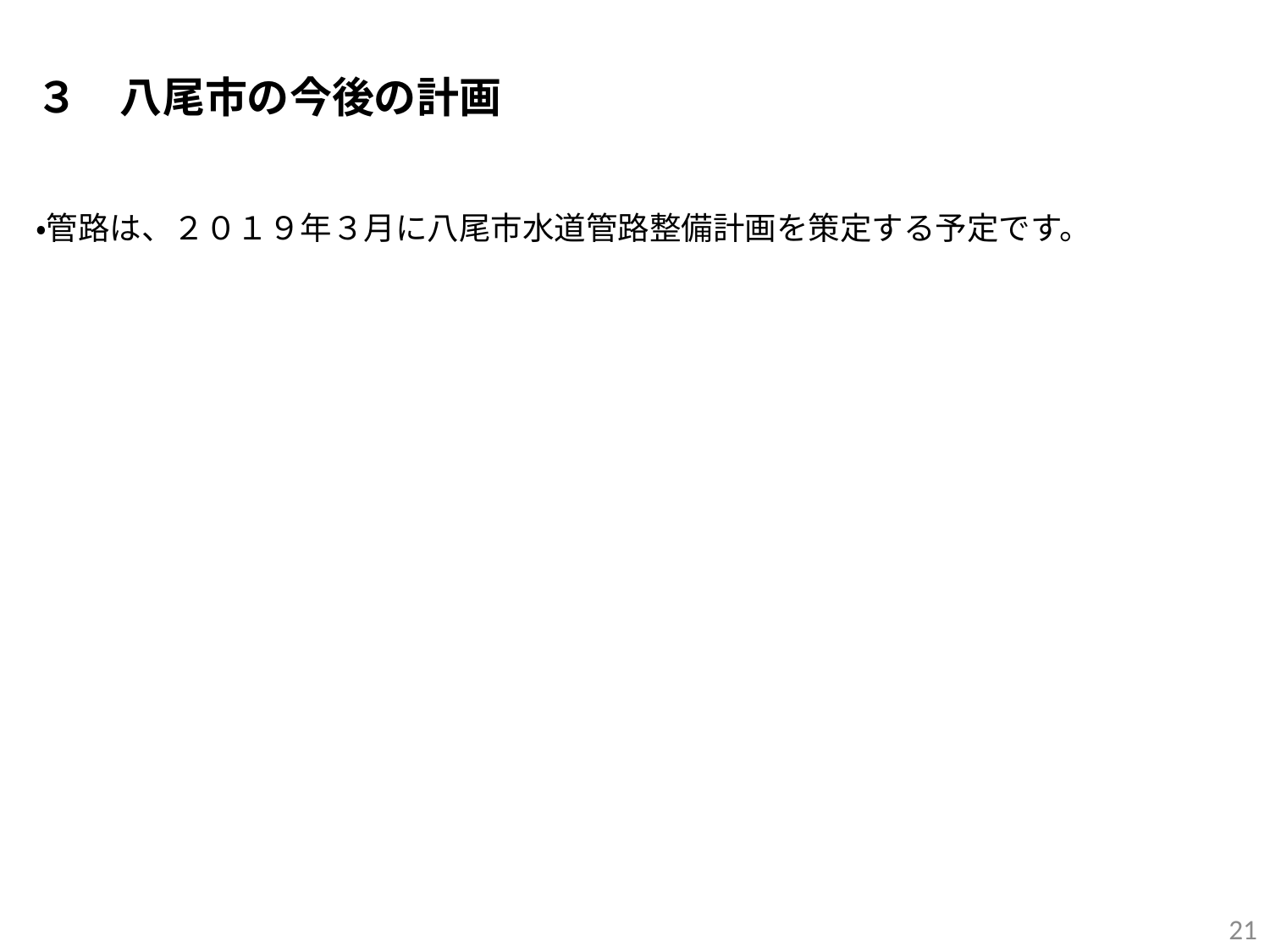

３　八尾市の今後の計画

・管路は、２０１９年３月に八尾市水道管路整備計画を策定する予定です。

21